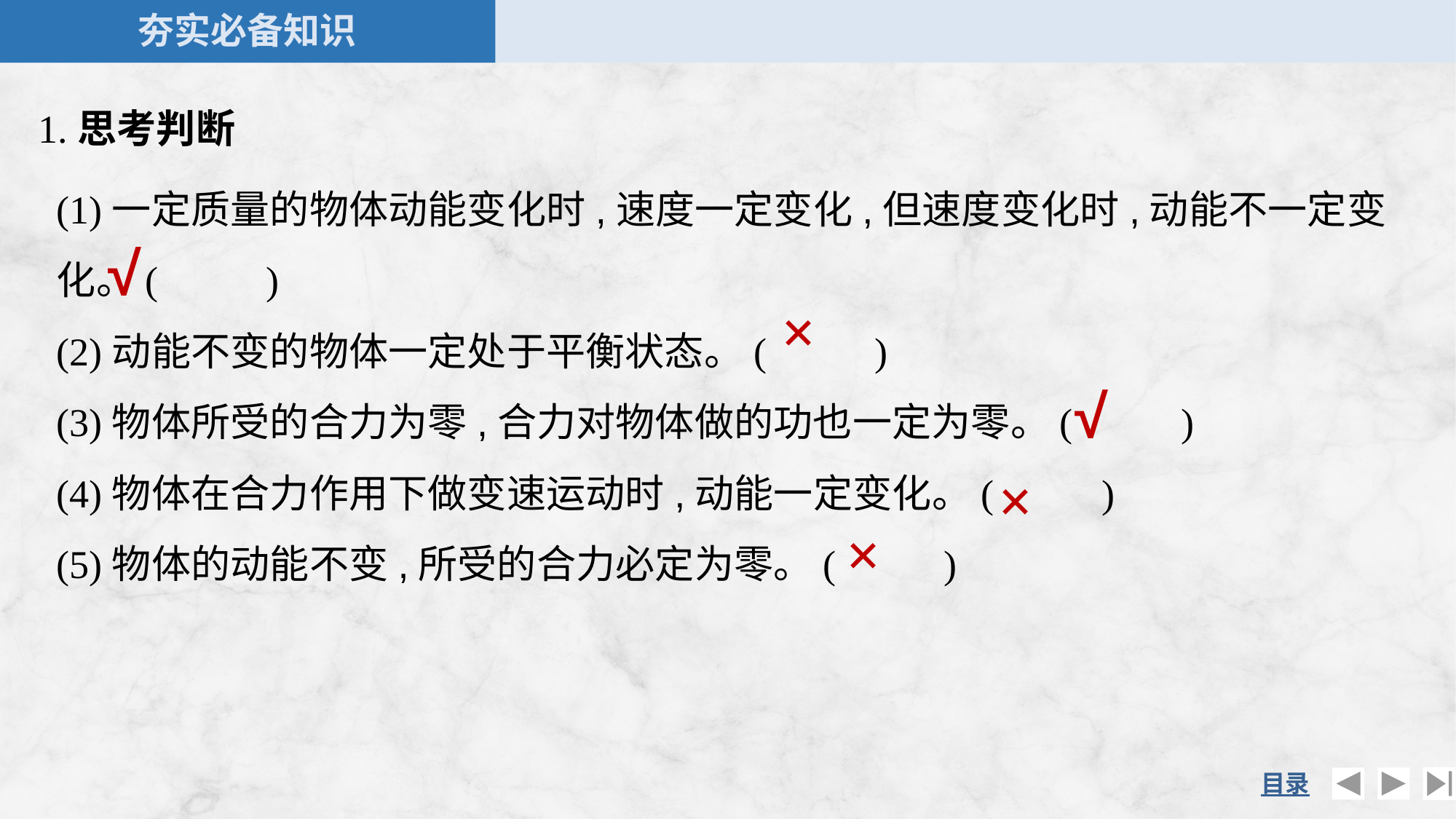

1.思考判断
(1)一定质量的物体动能变化时,速度一定变化,但速度变化时,动能不一定变化。(           )
(2)动能不变的物体一定处于平衡状态。(           )
(3)物体所受的合力为零,合力对物体做的功也一定为零。(           )
(4)物体在合力作用下做变速运动时,动能一定变化。(           )
(5)物体的动能不变,所受的合力必定为零。(           )
√
×
√
×
×